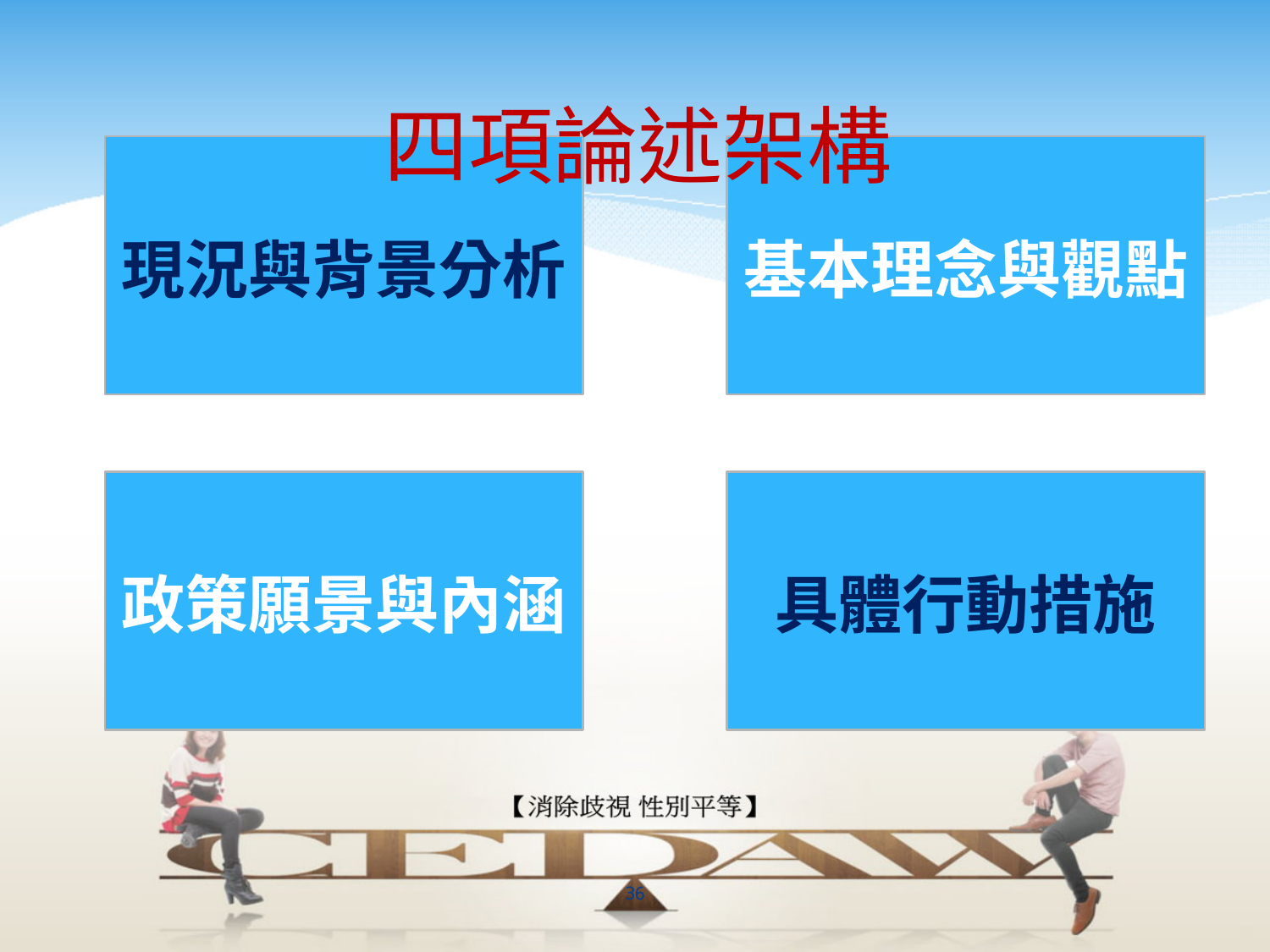

四項論述架構
現況與背景分析
基本理念與觀點
政策願景與內涵
具體行動措施
36